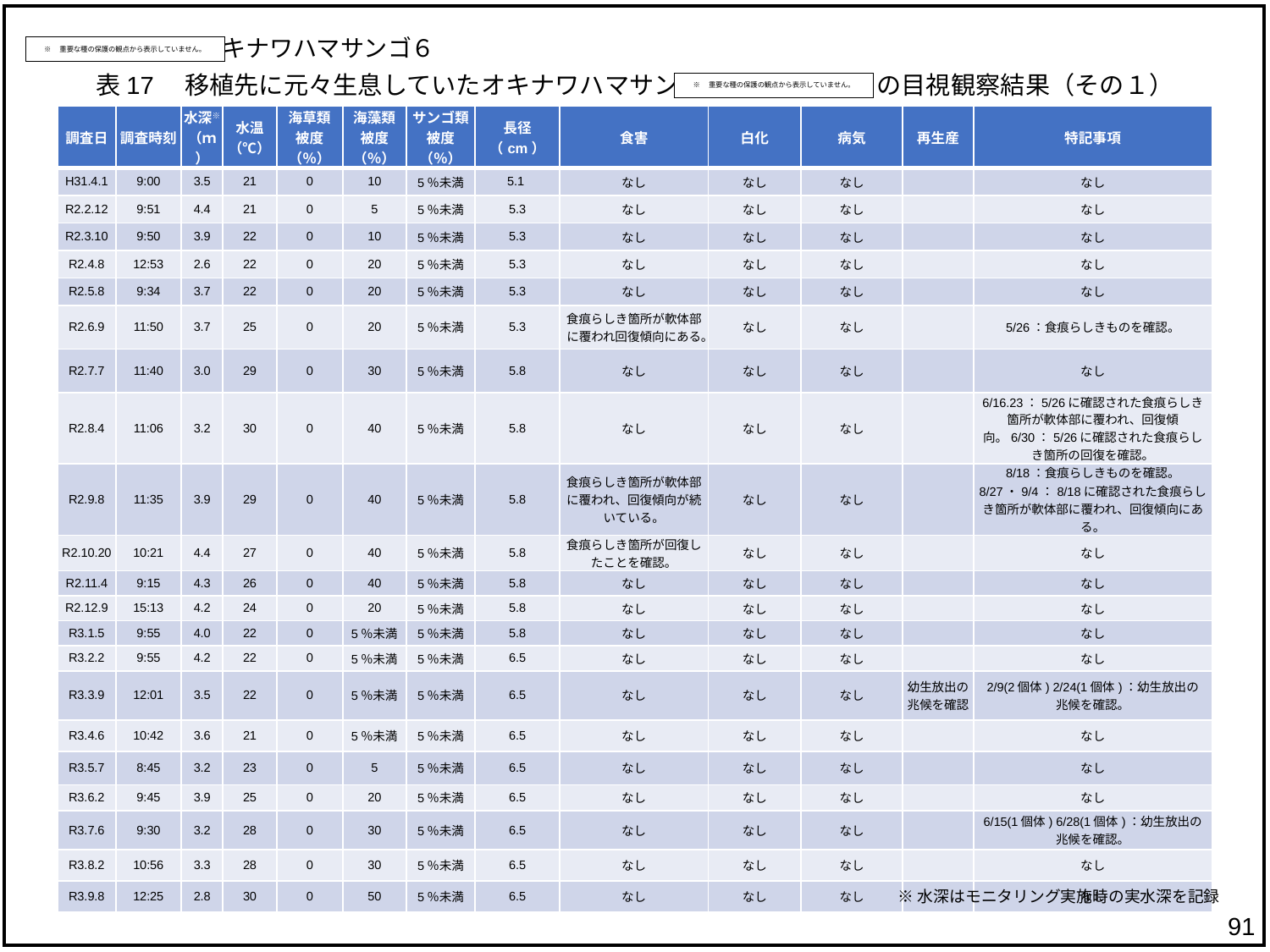

オキナワハマサンゴ６
※　重要な種の保護の観点から表示していません。
表17　移植先に元々生息していたオキナワハマサンゴ                           ６の目視観察結果（その１）
※　重要な種の保護の観点から表示していません。
| 調査日 | 調査時刻 | 水深※ （ｍ） | 水温 （℃） | 海草類 被度（％） | 海藻類 被度（％） | サンゴ類 被度（％） | 長径 （cm） | 食害 | 白化 | 病気 | 再生産 | 特記事項 |
| --- | --- | --- | --- | --- | --- | --- | --- | --- | --- | --- | --- | --- |
| H31.4.1 | 9:00 | 3.5 | 21 | 0 | 10 | 5％未満 | 5.1 | なし | なし | なし |  | なし |
| R2.2.12 | 9:51 | 4.4 | 21 | 0 | 5 | 5％未満 | 5.3 | なし | なし | なし |  | なし |
| R2.3.10 | 9:50 | 3.9 | 22 | 0 | 10 | 5％未満 | 5.3 | なし | なし | なし |  | なし |
| R2.4.8 | 12:53 | 2.6 | 22 | 0 | 20 | 5％未満 | 5.3 | なし | なし | なし |  | なし |
| R2.5.8 | 9:34 | 3.7 | 22 | 0 | 20 | 5％未満 | 5.3 | なし | なし | なし |  | なし |
| R2.6.9 | 11:50 | 3.7 | 25 | 0 | 20 | 5％未満 | 5.3 | 食痕らしき箇所が軟体部に覆われ回復傾向にある。 | なし | なし |  | 5/26：食痕らしきものを確認。 |
| R2.7.7 | 11:40 | 3.0 | 29 | 0 | 30 | 5％未満 | 5.8 | なし | なし | なし |  | なし |
| R2.8.4 | 11:06 | 3.2 | 30 | 0 | 40 | 5％未満 | 5.8 | なし | なし | なし |  | 6/16.23：5/26に確認された食痕らしき箇所が軟体部に覆われ、回復傾向。6/30：5/26に確認された食痕らしき箇所の回復を確認。 |
| R2.9.8 | 11:35 | 3.9 | 29 | 0 | 40 | 5％未満 | 5.8 | 食痕らしき箇所が軟体部に覆われ、回復傾向が続いている。 | なし | なし |  | 8/18：食痕らしきものを確認。 8/27・9/4：8/18に確認された食痕らしき箇所が軟体部に覆われ、回復傾向にある。 |
| R2.10.20 | 10:21 | 4.4 | 27 | 0 | 40 | 5％未満 | 5.8 | 食痕らしき箇所が回復したことを確認。 | なし | なし |  | なし |
| R2.11.4 | 9:15 | 4.3 | 26 | 0 | 40 | 5％未満 | 5.8 | なし | なし | なし |  | なし |
| R2.12.9 | 15:13 | 4.2 | 24 | 0 | 20 | 5％未満 | 5.8 | なし | なし | なし |  | なし |
| R3.1.5 | 9:55 | 4.0 | 22 | 0 | 5％未満 | 5％未満 | 5.8 | なし | なし | なし |  | なし |
| R3.2.2 | 9:55 | 4.2 | 22 | 0 | 5％未満 | 5％未満 | 6.5 | なし | なし | なし |  | なし |
| R3.3.9 | 12:01 | 3.5 | 22 | 0 | 5％未満 | 5％未満 | 6.5 | なし | なし | なし | 幼生放出の兆候を確認 | 2/9(2個体) 2/24(1個体)：幼生放出の 兆候を確認。 |
| R3.4.6 | 10:42 | 3.6 | 21 | 0 | 5％未満 | 5％未満 | 6.5 | なし | なし | なし |  | なし |
| R3.5.7 | 8:45 | 3.2 | 23 | 0 | 5 | 5％未満 | 6.5 | なし | なし | なし |  | なし |
| R3.6.2 | 9:45 | 3.9 | 25 | 0 | 20 | 5％未満 | 6.5 | なし | なし | なし |  | なし |
| R3.7.6 | 9:30 | 3.2 | 28 | 0 | 30 | 5％未満 | 6.5 | なし | なし | なし |  | 6/15(1個体) 6/28(1個体)：幼生放出の兆候を確認。 |
| R3.8.2 | 10:56 | 3.3 | 28 | 0 | 30 | 5％未満 | 6.5 | なし | なし | なし |  | なし |
| R3.9.8 | 12:25 | 2.8 | 30 | 0 | 50 | 5％未満 | 6.5 | なし | なし | なし |  | なし |
※水深はモニタリング実施時の実水深を記録
91